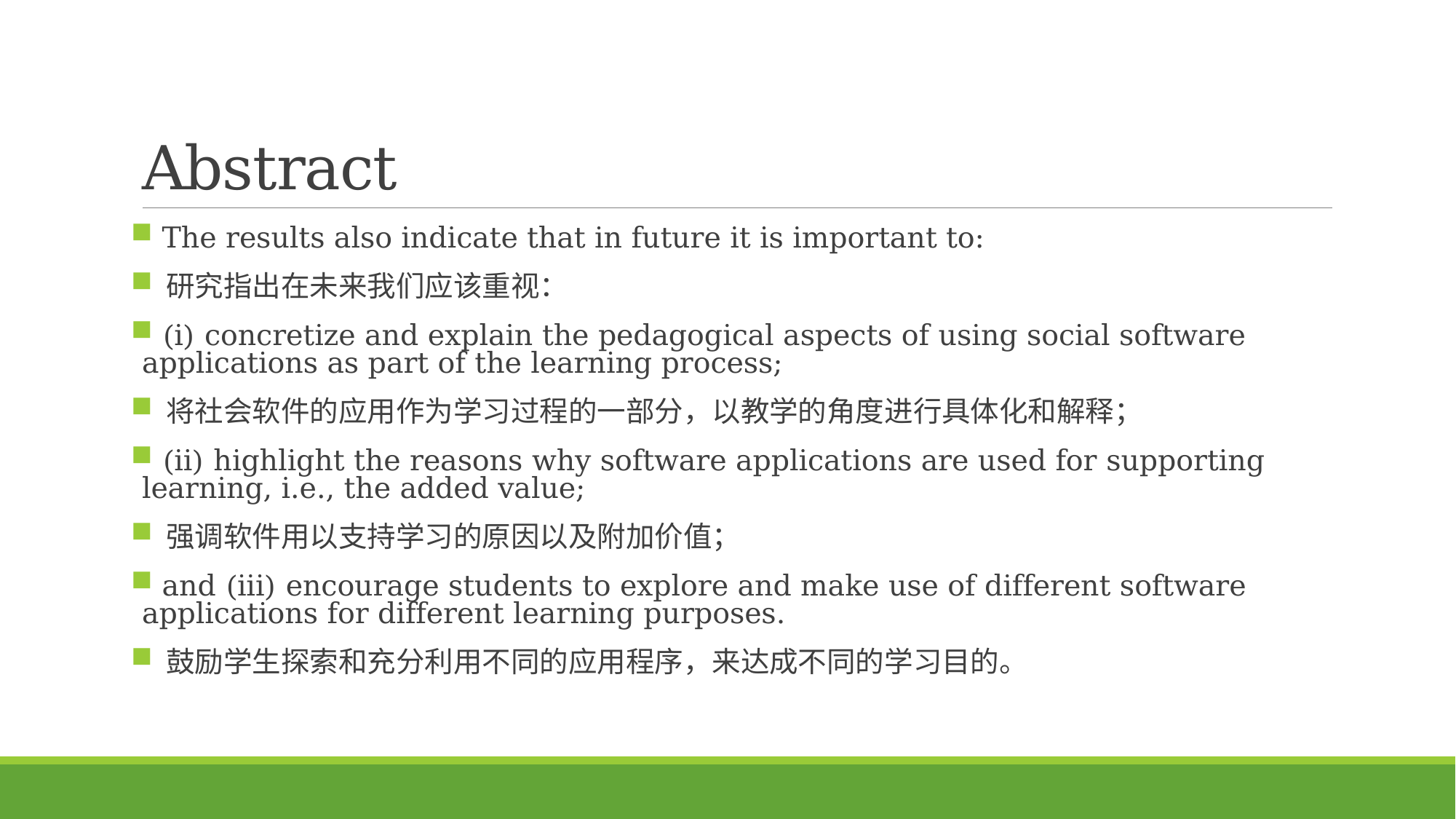

# Abstract
 The results also indicate that in future it is important to:
 研究指出在未来我们应该重视：
 (i) concretize and explain the pedagogical aspects of using social software applications as part of the learning process;
 将社会软件的应用作为学习过程的一部分，以教学的角度进行具体化和解释；
 (ii) highlight the reasons why software applications are used for supporting learning, i.e., the added value;
 强调软件用以支持学习的原因以及附加价值；
 and (iii) encourage students to explore and make use of different software applications for different learning purposes.
 鼓励学生探索和充分利用不同的应用程序，来达成不同的学习目的。